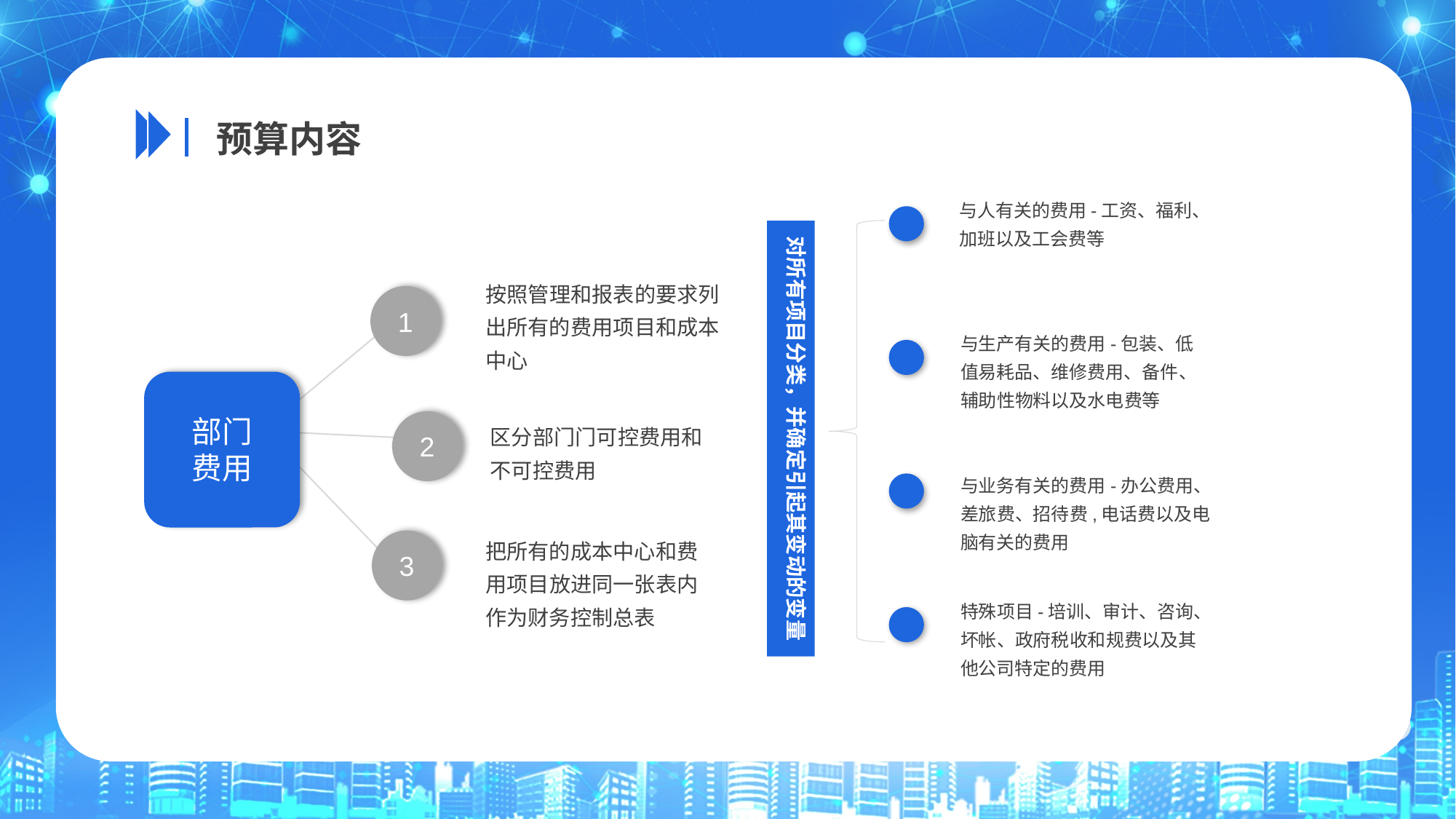

预算内容
与人有关的费用-工资、福利、加班以及工会费等

对所有项目分类，并确定引起其变动的变量
按照管理和报表的要求列出所有的费用项目和成本中心
1
与生产有关的费用-包装、低值易耗品、维修费用、备件、辅助性物料以及水电费等

部门费用
区分部门门可控费用和不可控费用
2
与业务有关的费用-办公费用、差旅费、招待费,电话费以及电脑有关的费用

把所有的成本中心和费用项目放进同一张表内作为财务控制总表
3
特殊项目-培训、审计、咨询、坏帐、政府税收和规费以及其他公司特定的费用